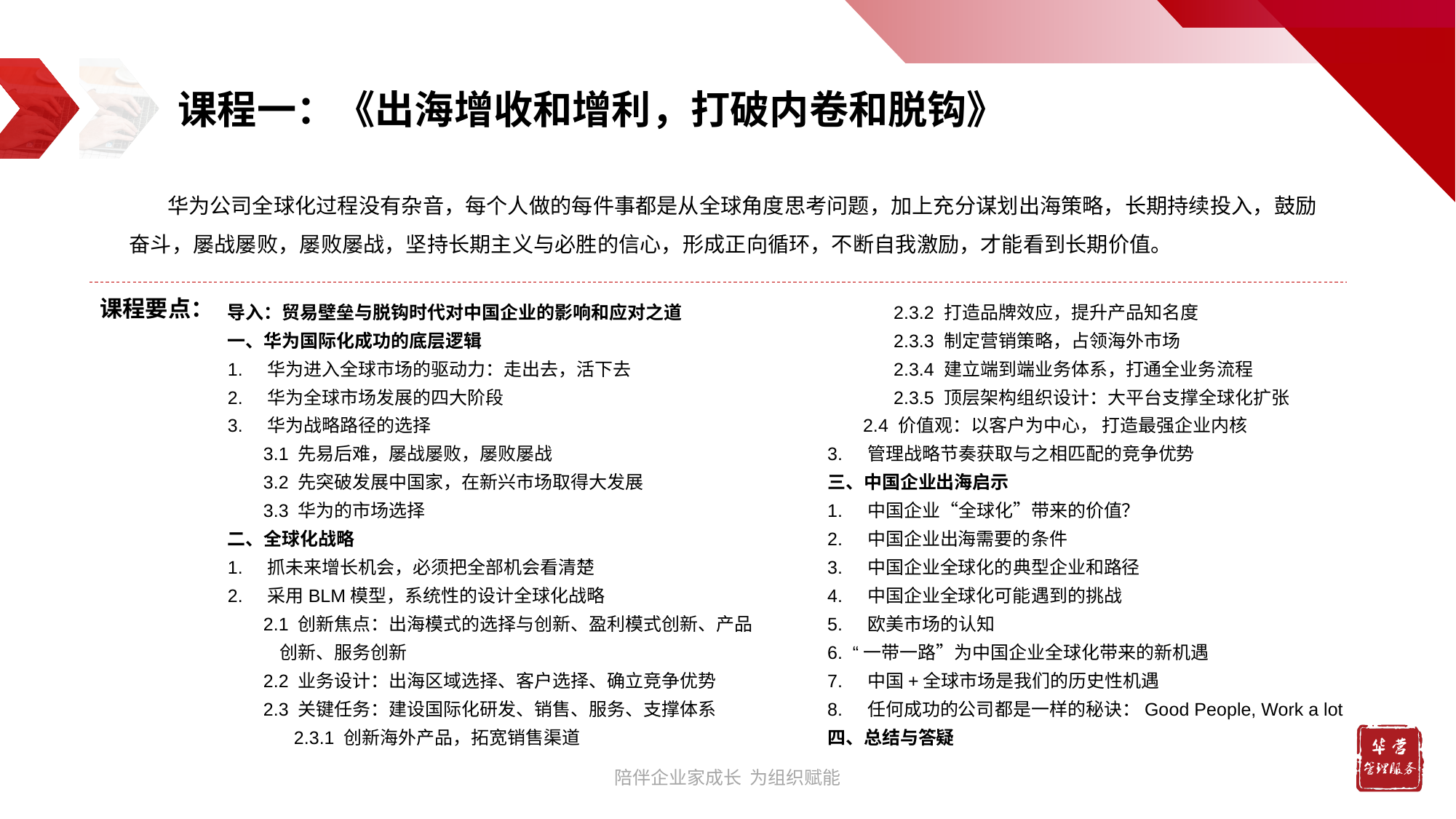

课程一：《出海增收和增利，打破内卷和脱钩》
       华为公司全球化过程没有杂音，每个人做的每件事都是从全球角度思考问题，加上充分谋划出海策略，长期持续投入，鼓励奋斗，屡战屡败，屡败屡战，坚持长期主义与必胜的信心，形成正向循环，不断自我激励，才能看到长期价值。
导入：贸易壁垒与脱钩时代对中国企业的影响和应对之道
一、华为国际化成功的底层逻辑
1.    华为进入全球市场的驱动力：走出去，活下去
2.    华为全球市场发展的四大阶段
3.    华为战略路径的选择
       3.1 先易后难，屡战屡败，屡败屡战
       3.2 先突破发展中国家，在新兴市场取得大发展
       3.3 华为的市场选择
二、全球化战略
1.    抓未来增长机会，必须把全部机会看清楚
2.    采用BLM模型，系统性的设计全球化战略
       2.1 创新焦点：出海模式的选择与创新、盈利模式创新、产品
            创新、服务创新
       2.2 业务设计：出海区域选择、客户选择、确立竞争优势
       2.3 关键任务：建设国际化研发、销售、服务、支撑体系
             2.3.1 创新海外产品，拓宽销售渠道
             2.3.2 打造品牌效应，提升产品知名度
             2.3.3 制定营销策略，占领海外市场
             2.3.4 建立端到端业务体系，打通全业务流程
             2.3.5 顶层架构组织设计：大平台支撑全球化扩张
       2.4 价值观：以客户为中心， 打造最强企业内核
3.    管理战略节奏获取与之相匹配的竞争优势
三、中国企业出海启示
1.    中国企业“全球化”带来的价值？
2.    中国企业出海需要的条件
3.    中国企业全球化的典型企业和路径
4.    中国企业全球化可能遇到的挑战
5.    欧美市场的认知
6.  “一带一路”为中国企业全球化带来的新机遇
7.    中国+全球市场是我们的历史性机遇
8.    任何成功的公司都是一样的秘诀：Good People, Work a lot
四、总结与答疑
课程要点：